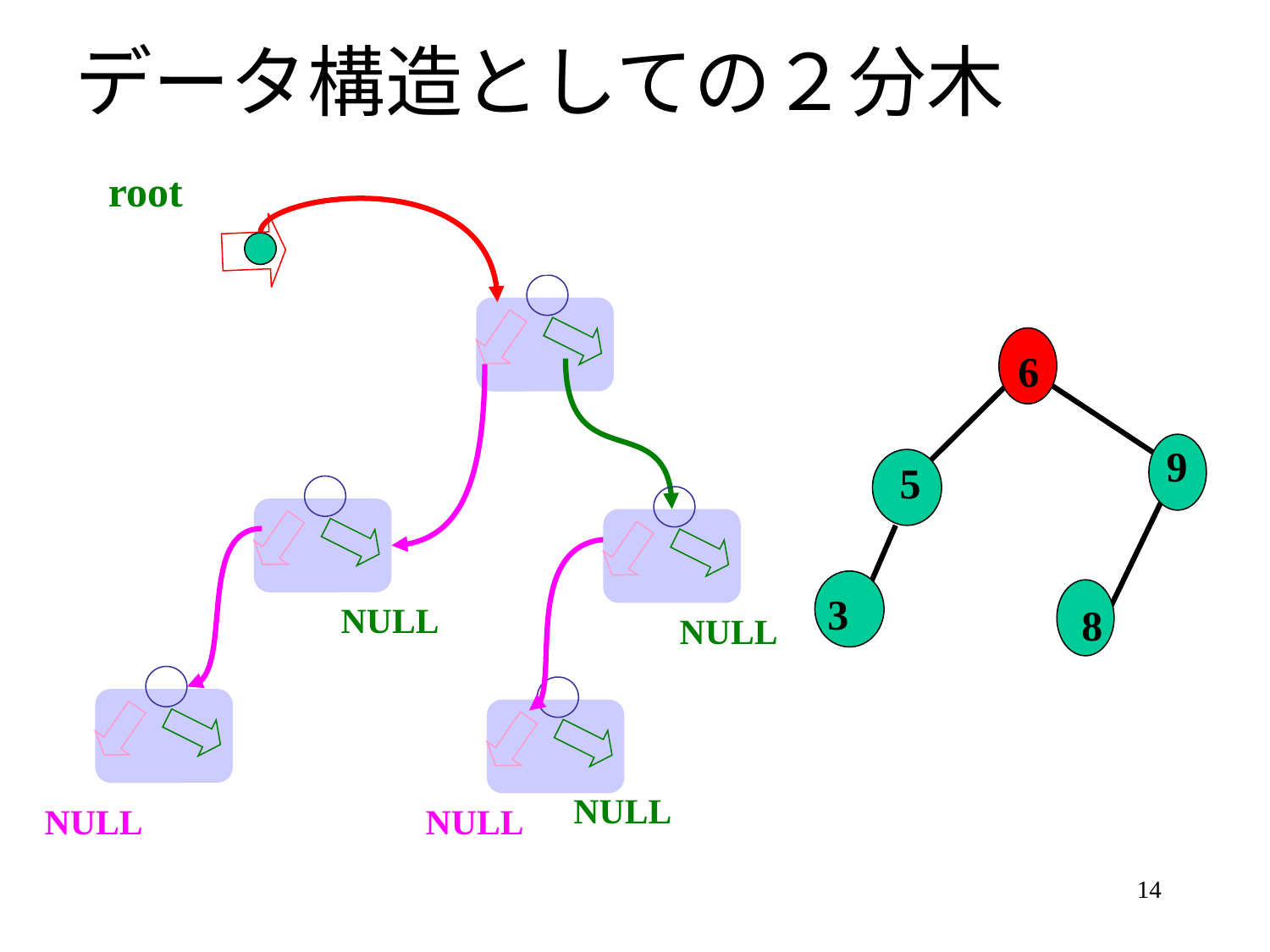

# データ構造としての２分木
root
6

０ｘｂ００ｆｆ

6
5
9
9
5

０ｘｂ００ｆｆ

０ｘｂ００ｆｆ
3
3
NULL
8
NULL
8

０ｘｂ００ｆｆ

０ｘｂ００ｆｆ
NULL
NULL
NULL
14